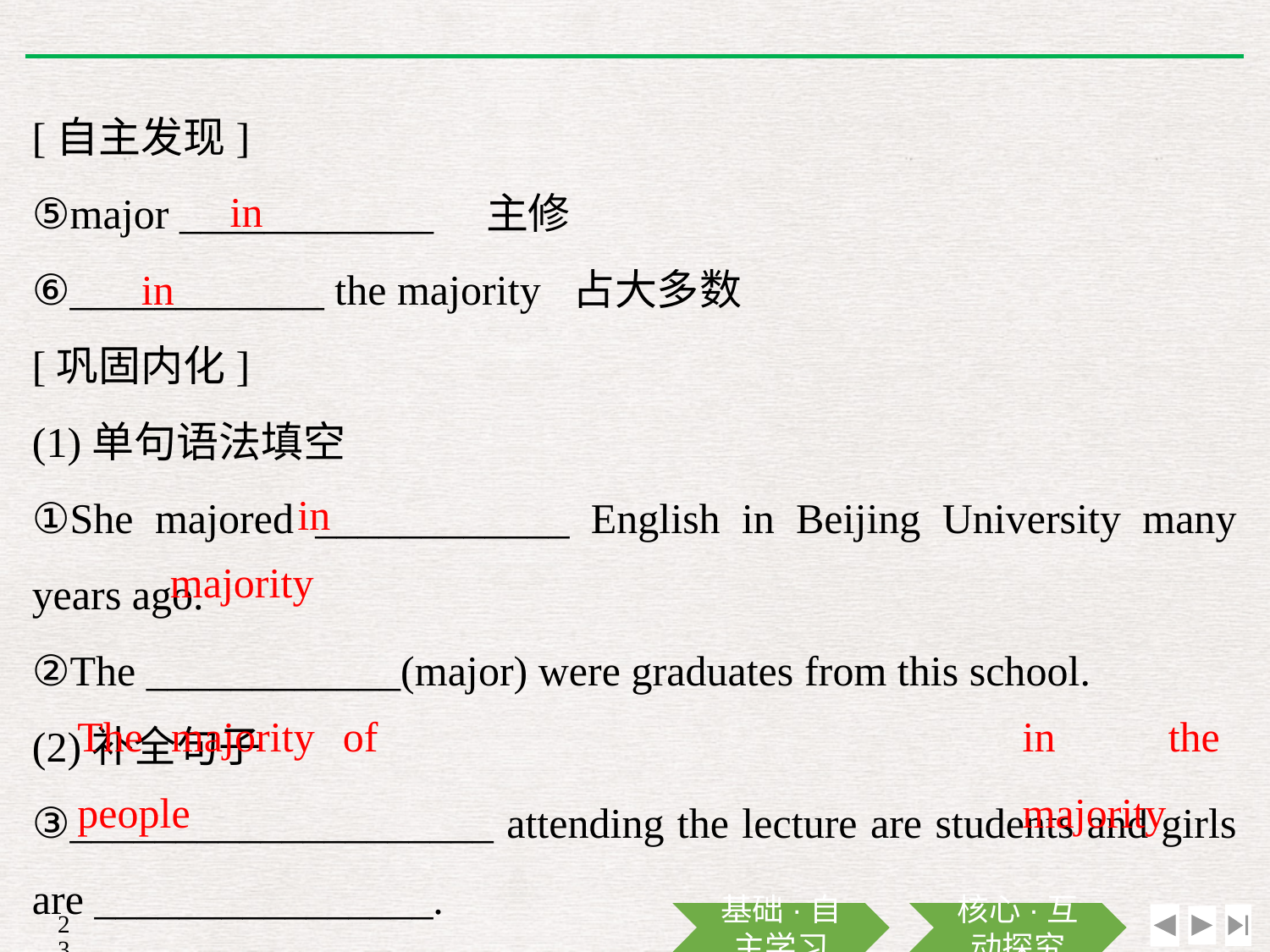

[自主发现]
⑤major ____________　主修
⑥____________ the majority  占大多数
[巩固内化]
(1)单句语法填空
①She majored ____________ English in Beijing University many years ago.
②The ____________(major) were graduates from this school.
(2)补全句子
③____________________ attending the lecture are students and girls are ________________.
出席讲座的大多数人是学生，而且女生占多数。
in
in
in
majority
in the majority
The majority of people